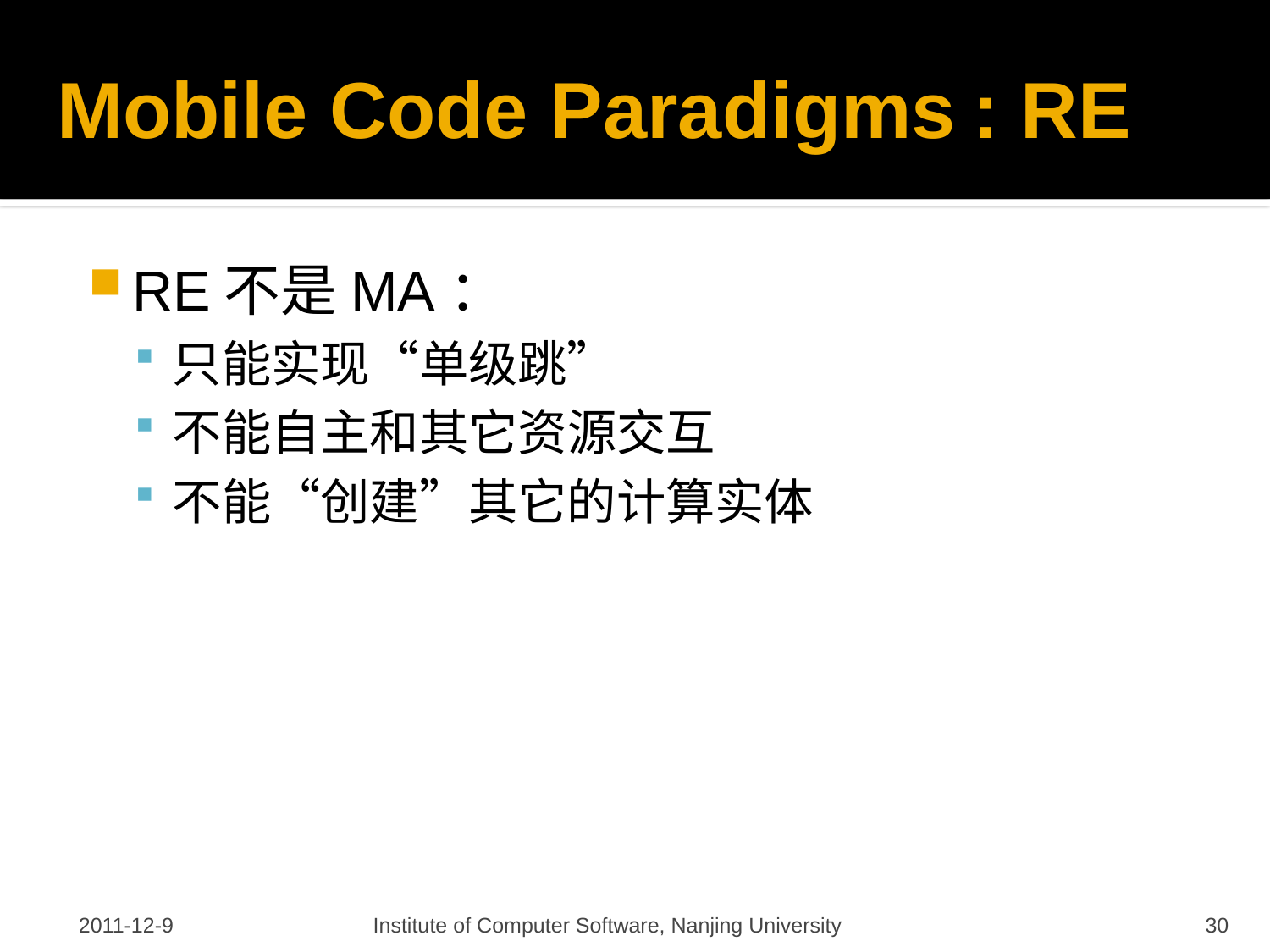

# Mobile Code Paradigms : RE
RE不是MA：
只能实现“单级跳”
不能自主和其它资源交互
不能“创建”其它的计算实体

2011-12-9
Institute of Computer Software, Nanjing University
30